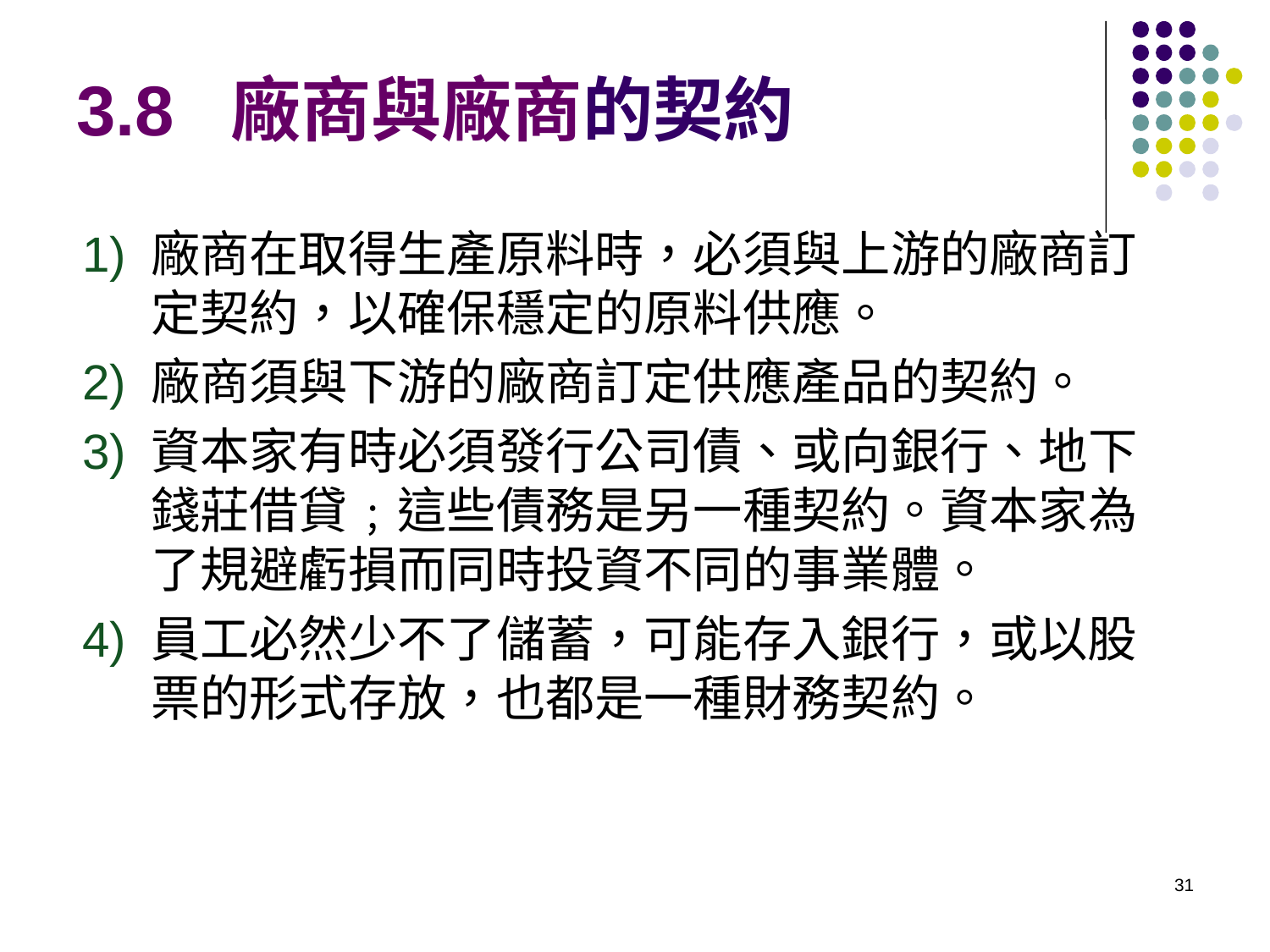

# 3.8  廠商與廠商的契約
廠商在取得生產原料時，必須與上游的廠商訂定契約，以確保穩定的原料供應。
廠商須與下游的廠商訂定供應產品的契約。
資本家有時必須發行公司債、或向銀行、地下錢莊借貸﹔這些債務是另一種契約。資本家為了規避虧損而同時投資不同的事業體。
員工必然少不了儲蓄，可能存入銀行，或以股票的形式存放，也都是一種財務契約。
31